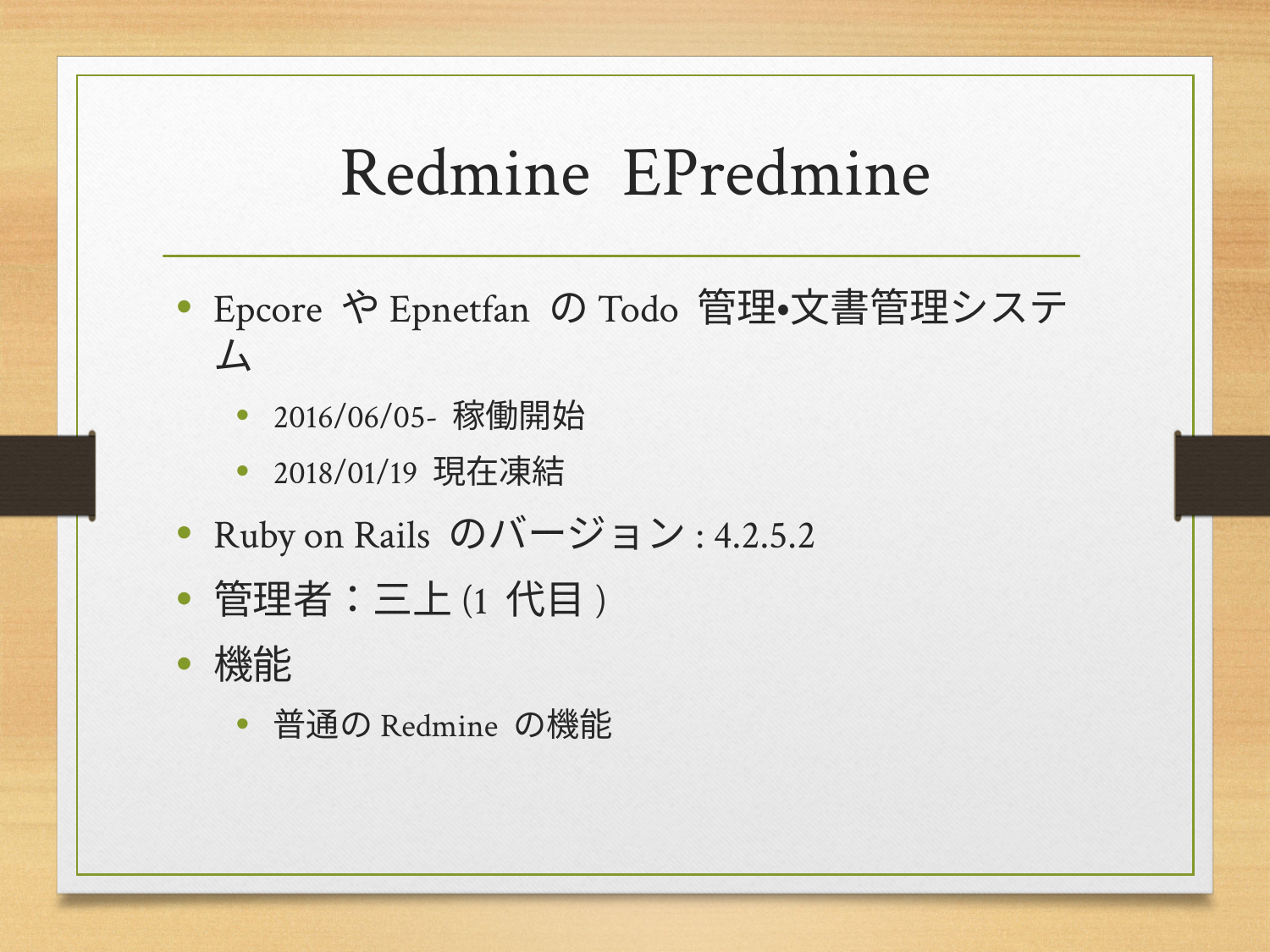

# Redmine  EPredmine
Epcore やEpnetfan のTodo 管理・文書管理システム
2016/06/05- 稼働開始
2018/01/19 現在凍結
Ruby on Rails のバージョン: 4.2.5.2
管理者：三上(1 代目)
機能
普通のRedmine の機能